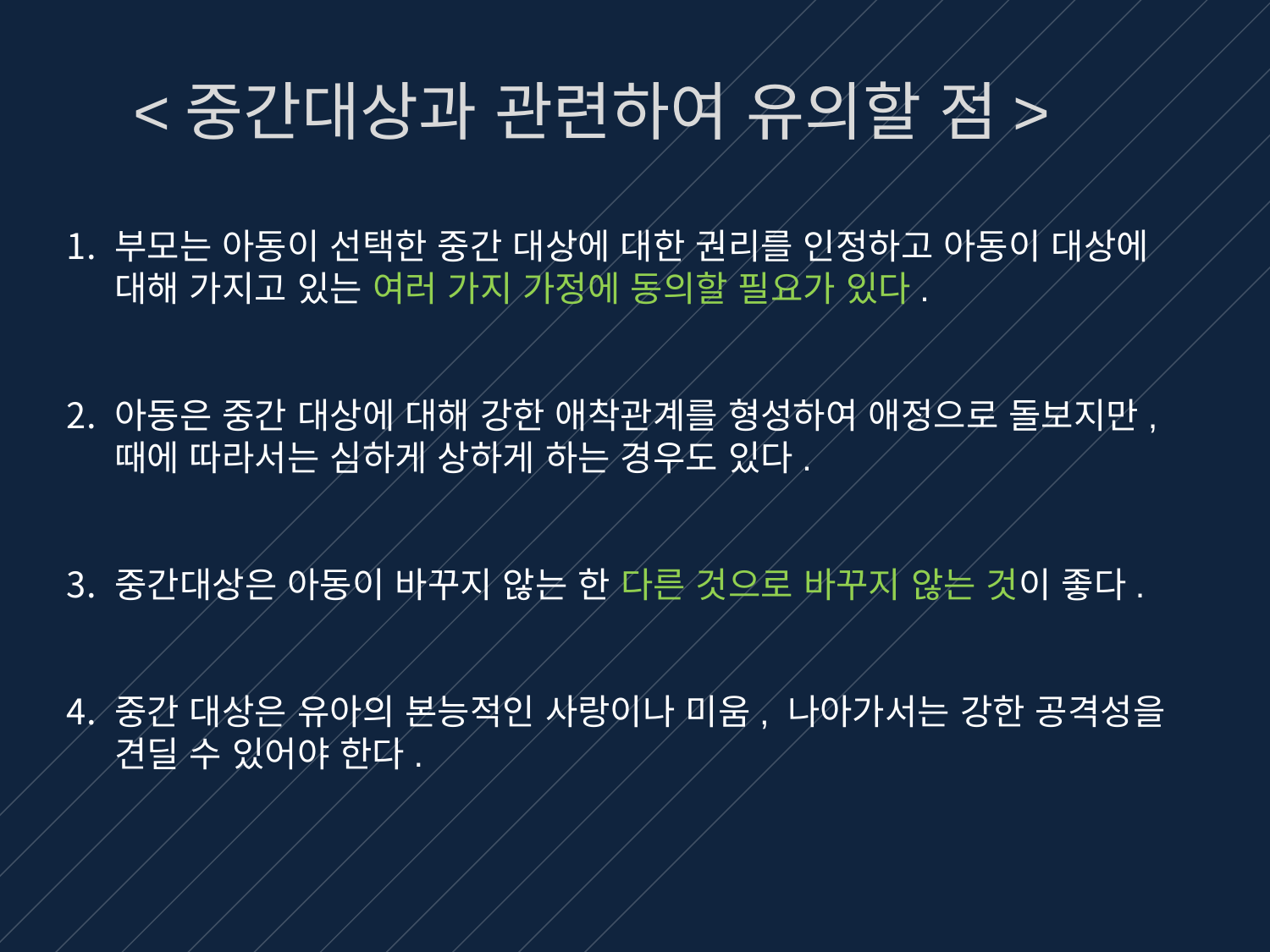

<중간대상과 관련하여 유의할 점>

부모는 아동이 선택한 중간 대상에 대한 권리를 인정하고 아동이 대상에 대해 가지고 있는 여러 가지 가정에 동의할 필요가 있다.

아동은 중간 대상에 대해 강한 애착관계를 형성하여 애정으로 돌보지만, 때에 따라서는 심하게 상하게 하는 경우도 있다.

중간대상은 아동이 바꾸지 않는 한 다른 것으로 바꾸지 않는 것이 좋다.

중간 대상은 유아의 본능적인 사랑이나 미움, 나아가서는 강한 공격성을 견딜 수 있어야 한다.